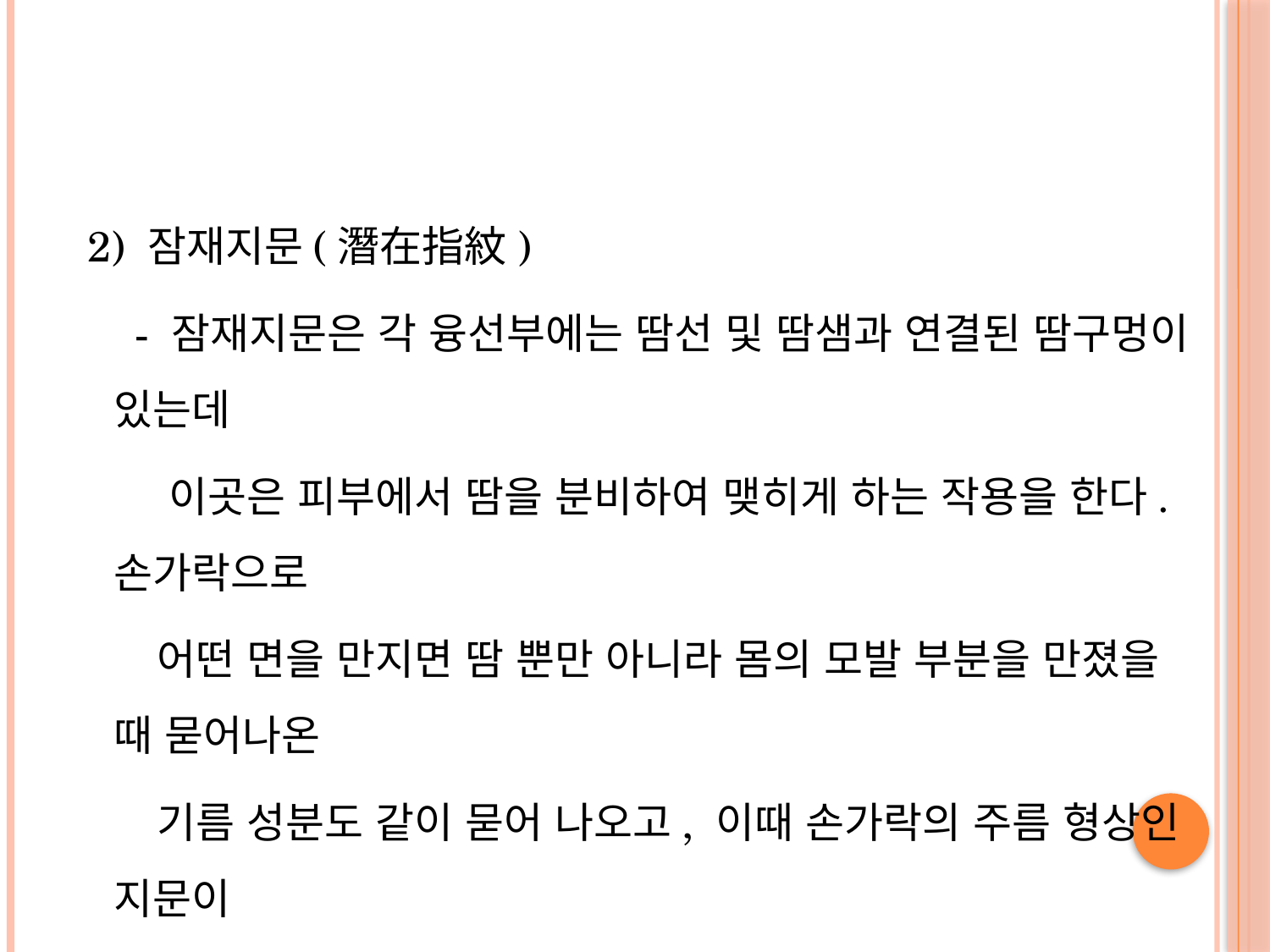

#
 2) 잠재지문(潛在指紋)
     - 잠재지문은 각 융선부에는 땀선 및 땀샘과 연결된 땀구멍이 있는데
       이곳은 피부에서 땀을 분비하여 맺히게 하는 작용을 한다. 손가락으로
      어떤 면을 만지면 땀 뿐만 아니라 몸의 모발 부분을 만졌을 때 묻어나온
      기름 성분도 같이 묻어 나오고, 이때 손가락의 주름 형상인 지문이
      찍히게 된다